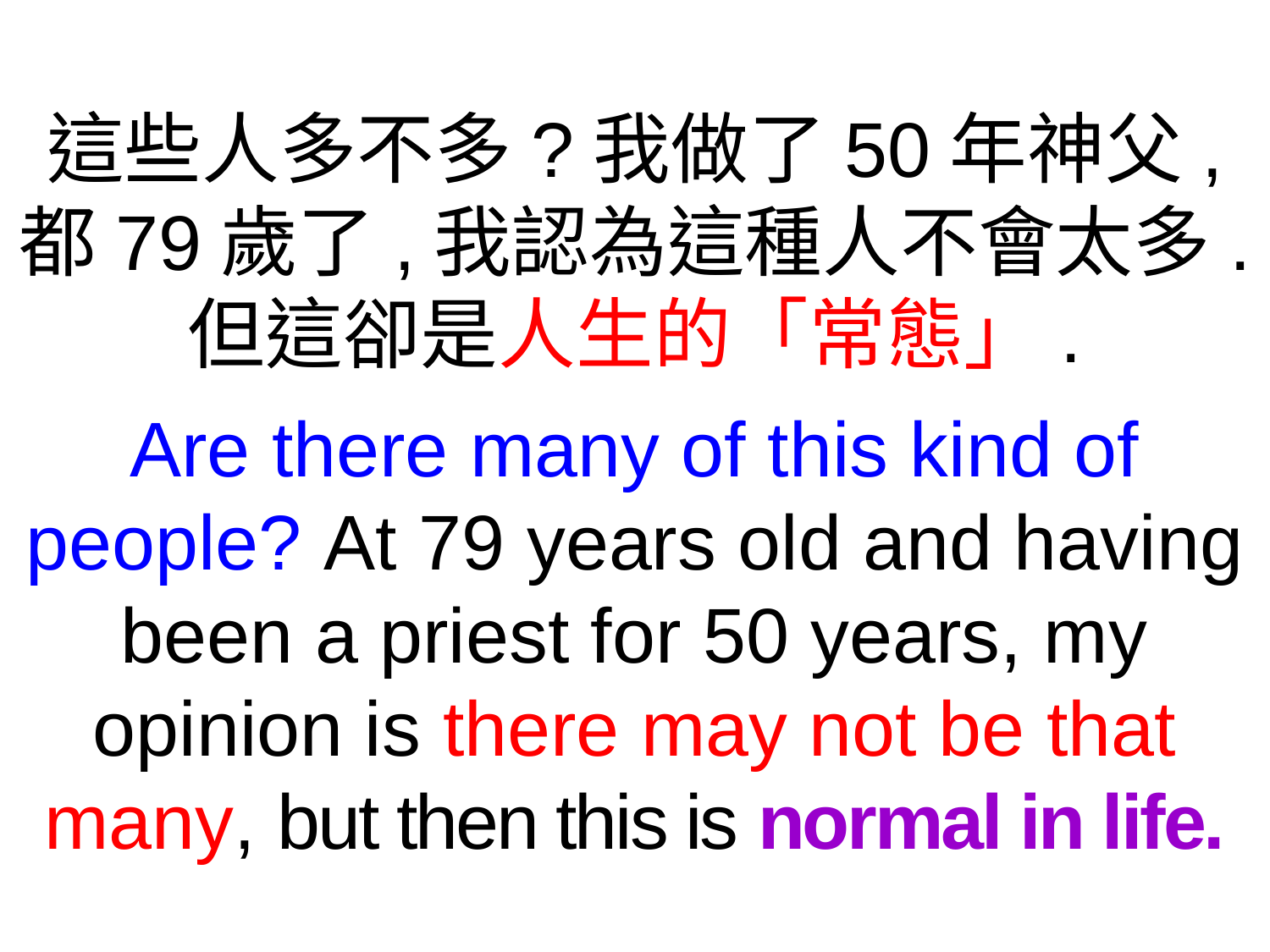

這些人多不多?我做了50年神父,
都79歲了,我認為這種人不會太多.
但這卻是人生的「常態」.
Are there many of this kind of people? At 79 years old and having been a priest for 50 years, my opinion is there may not be that many, but then this is normal in life.